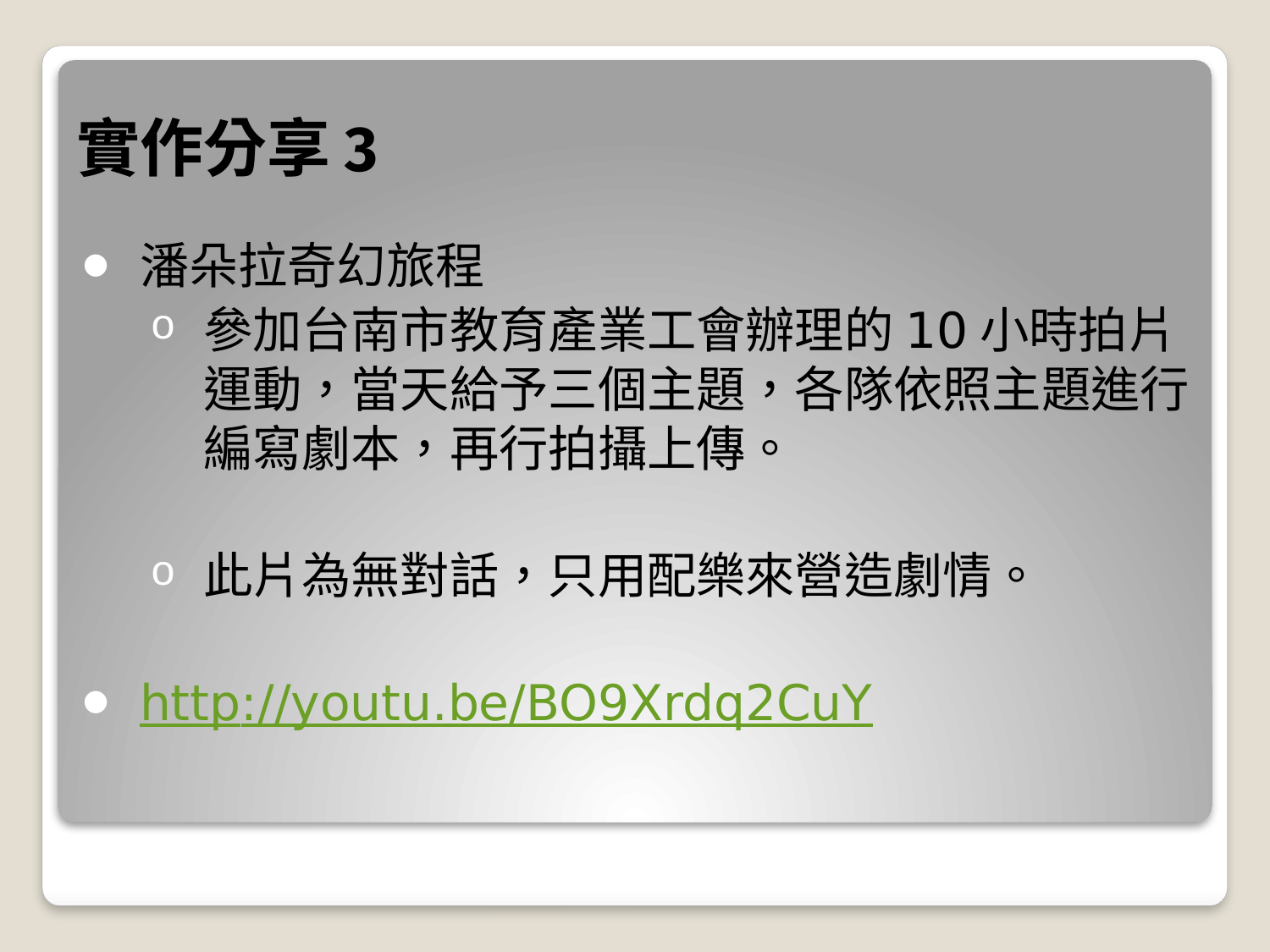

# 實作分享3
潘朵拉奇幻旅程
參加台南市教育產業工會辦理的10小時拍片運動，當天給予三個主題，各隊依照主題進行編寫劇本，再行拍攝上傳。

此片為無對話，只用配樂來營造劇情。

http://youtu.be/BO9Xrdq2CuY